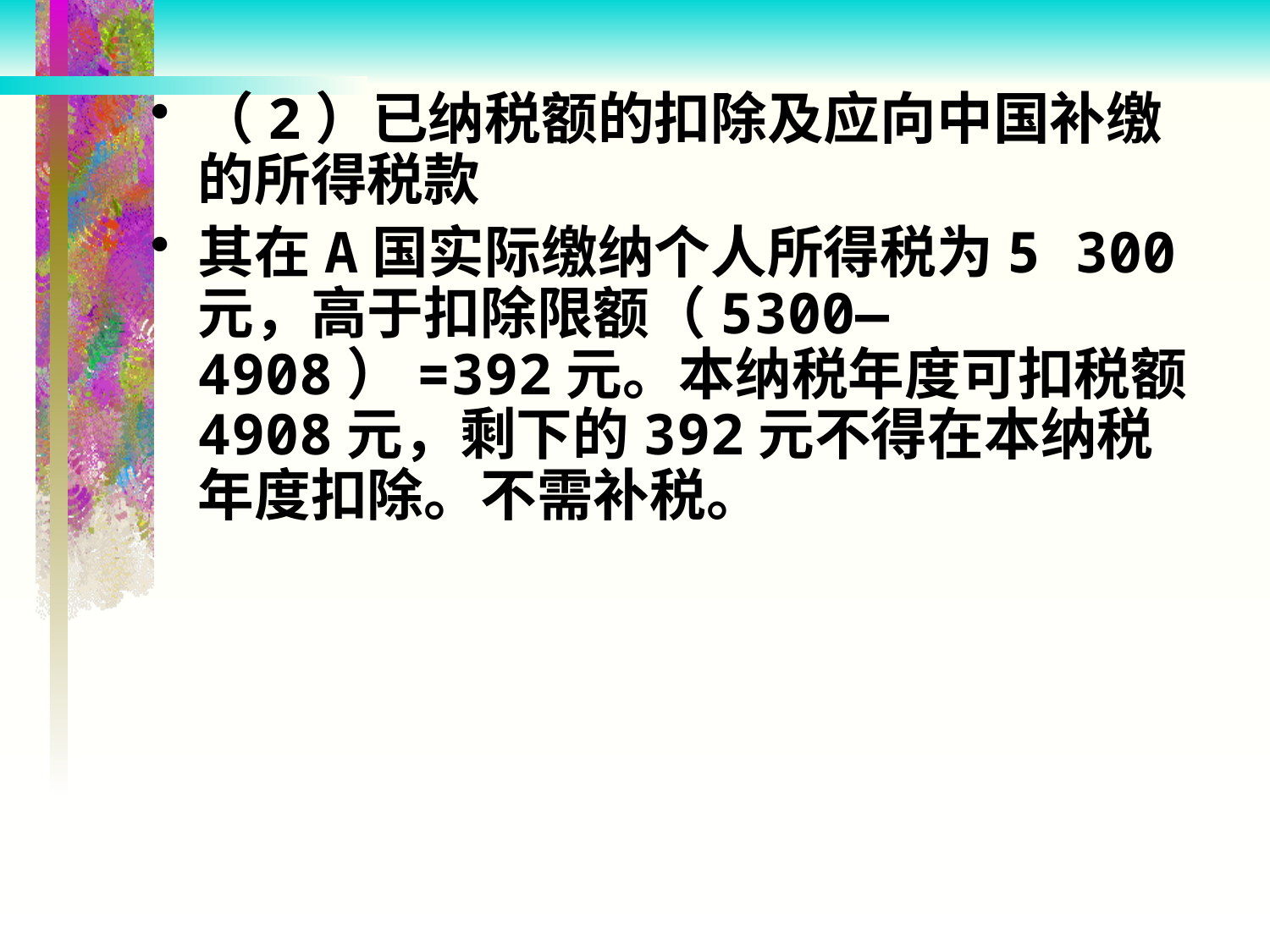

（2）已纳税额的扣除及应向中国补缴的所得税款
其在A国实际缴纳个人所得税为5 300元，高于扣除限额（5300—4908）=392元。本纳税年度可扣税额4908元，剩下的392元不得在本纳税年度扣除。不需补税。